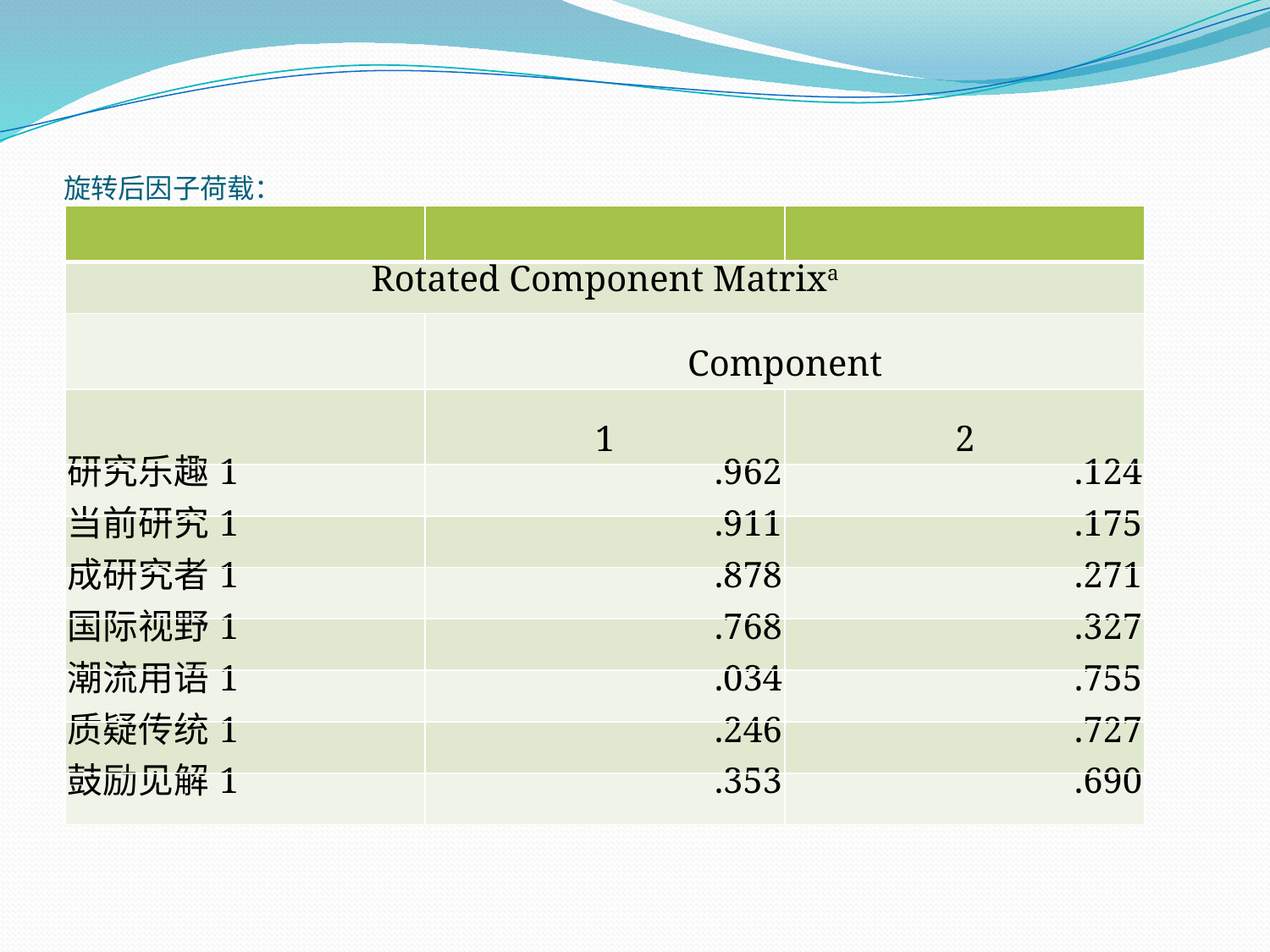

# 旋转后因子荷载： 两个因素，累计解释度72.9
|  |  |  |
| --- | --- | --- |
| Rotated Component Matrixa |  |  |
|  | Component |  |
|  | 1 | 2 |
| 研究乐趣1 | .962 | .124 |
| 当前研究1 | .911 | .175 |
| 成研究者1 | .878 | .271 |
| 国际视野1 | .768 | .327 |
| 潮流用语1 | .034 | .755 |
| 质疑传统1 | .246 | .727 |
| 鼓励见解1 | .353 | .690 |